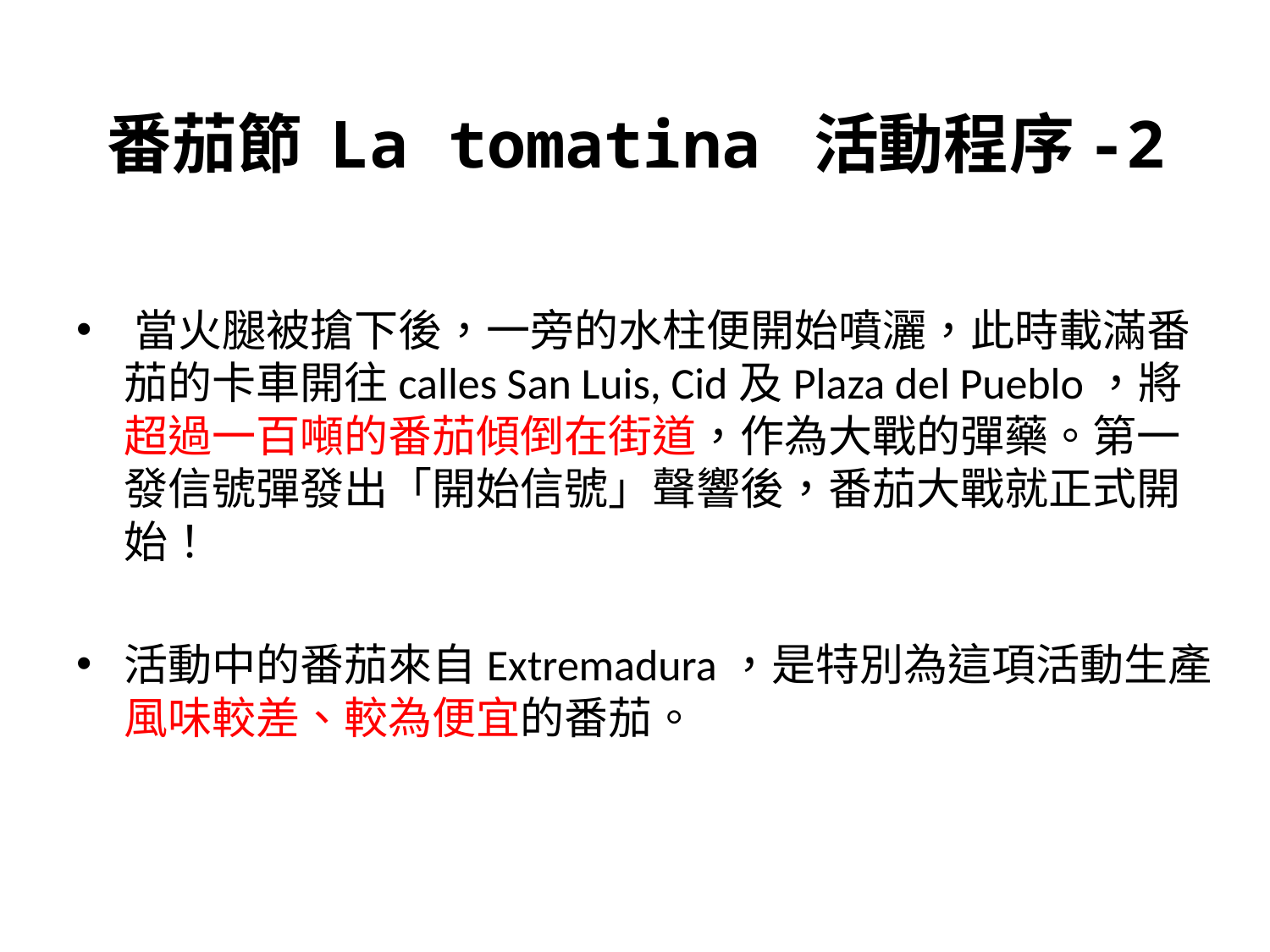

# 番茄節 La tomatina 活動程序-2
​當火腿被搶下後，一旁的水柱便開始噴灑，此時載滿番茄的卡車開往calles San Luis, Cid及Plaza del Pueblo，將超過一百噸的番茄傾倒在街道，作為大戰的彈藥。第一發信號彈發出「開始信號」聲響後，番茄大戰就正式開始！

活動中的番茄來自Extremadura，是特別為這項活動生產風味較差、較為便宜的番茄。